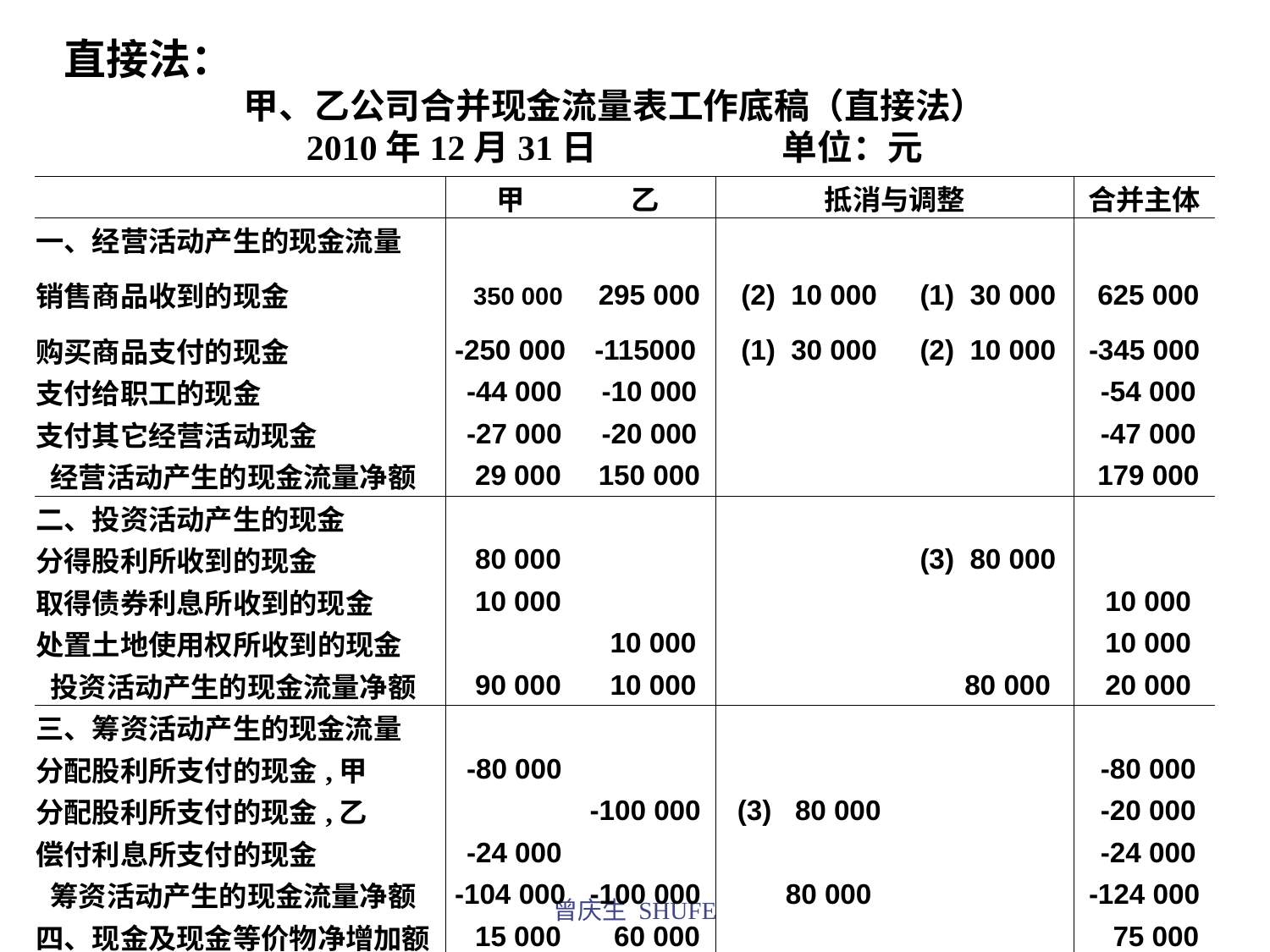

直接法：
甲、乙公司合并现金流量表工作底稿（直接法）
2010年12月31日                       单位：元
|  | 甲 | 乙 | 抵消与调整 |  | 合并主体 |
| --- | --- | --- | --- | --- | --- |
| 一、经营活动产生的现金流量 |  |  |  |  |  |
| 销售商品收到的现金 | 350 000 | 295 000 | (2) 10 000 | (1) 30 000 | 625 000 |
| 购买商品支付的现金 | -250 000 | -115000 | (1) 30 000 | (2) 10 000 | -345 000 |
| 支付给职工的现金 | -44 000 | -10 000 |  |  | -54 000 |
| 支付其它经营活动现金 | -27 000 | -20 000 |  |  | -47 000 |
| 经营活动产生的现金流量净额 | 29 000 | 150 000 |  |  | 179 000 |
| 二、投资活动产生的现金 |  |  |  |  |  |
| 分得股利所收到的现金 | 80 000 |  |  | (3) 80 000 |  |
| 取得债券利息所收到的现金 | 10 000 |  |  |  | 10 000 |
| 处置土地使用权所收到的现金 |  | 10 000 |  |  | 10 000 |
| 投资活动产生的现金流量净额 | 90 000 | 10 000 |  | 80 000 | 20 000 |
| 三、筹资活动产生的现金流量 |  |  |  |  |  |
| 分配股利所支付的现金,甲 | -80 000 |  |  |  | -80 000 |
| 分配股利所支付的现金,乙 |  | -100 000 | (3) 80 000 |  | -20 000 |
| 偿付利息所支付的现金 | -24 000 |  |  |  | -24 000 |
| 筹资活动产生的现金流量净额 | -104 000 | -100 000 | 80 000 |  | -124 000 |
| 四、现金及现金等价物净增加额 | 15 000 | 60 000 |  |  | 75 000 |
曾庆生 SHUFE